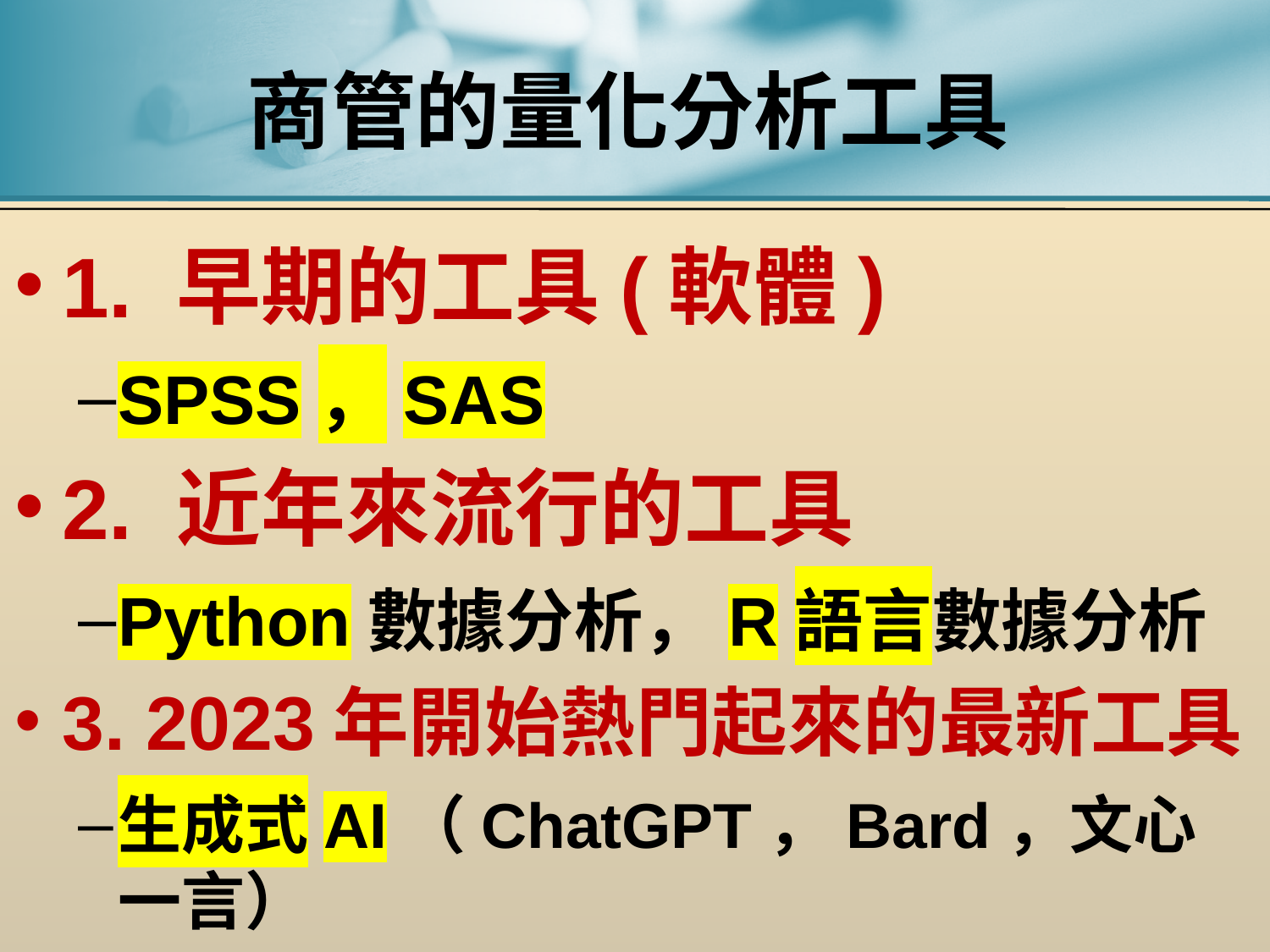

# 商管的量化分析工具
1. 早期的工具(軟體)
SPSS，SAS
2. 近年來流行的工具
Python數據分析，R語言數據分析
3. 2023年開始熱門起來的最新工具
生成式AI（ChatGPT，Bard，文心一言）